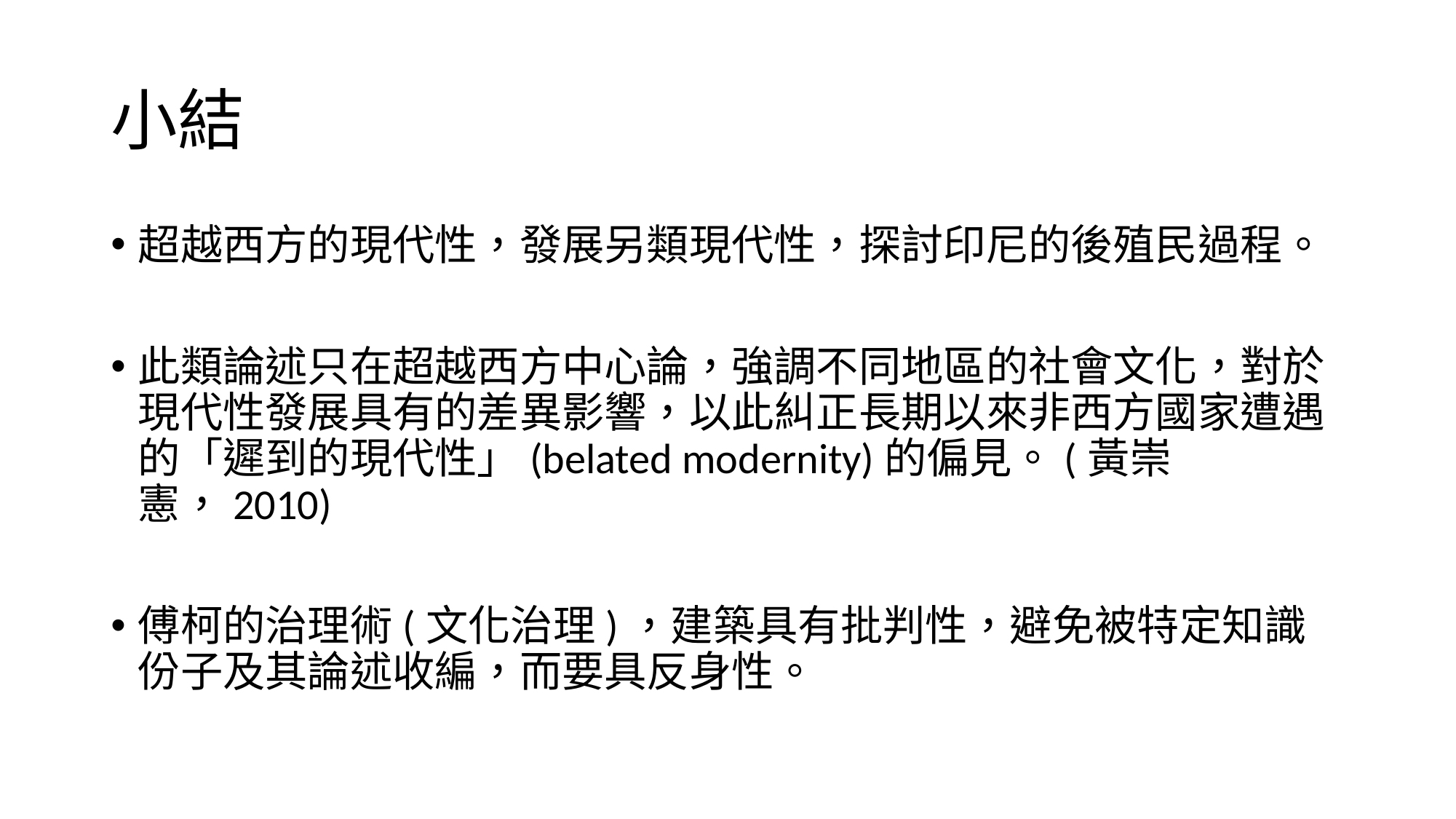

# 小結
超越西方的現代性，發展另類現代性，探討印尼的後殖民過程。

此類論述只在超越西方中心論，強調不同地區的社會文化，對於現代性發展具有的差異影響，以此糾正長期以來非西方國家遭遇的「遲到的現代性」(belated modernity)的偏見。(黃崇憲，2010)

傅柯的治理術(文化治理)，建築具有批判性，避免被特定知識份子及其論述收編，而要具反身性。